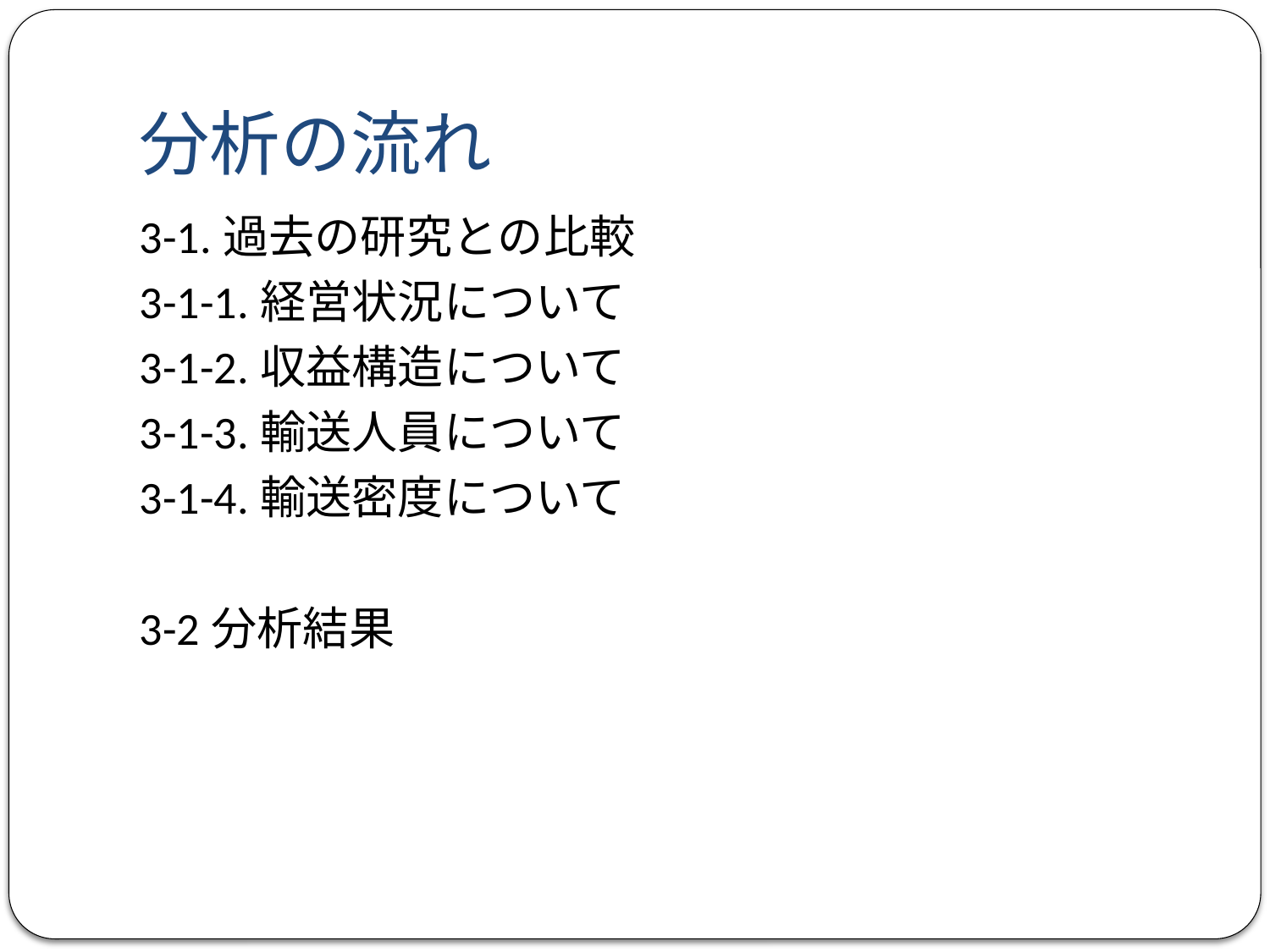

# 分析の流れ
3-1.過去の研究との比較
3-1-1.経営状況について
3-1-2.収益構造について
3-1-3.輸送人員について
3-1-4.輸送密度について

3-2分析結果